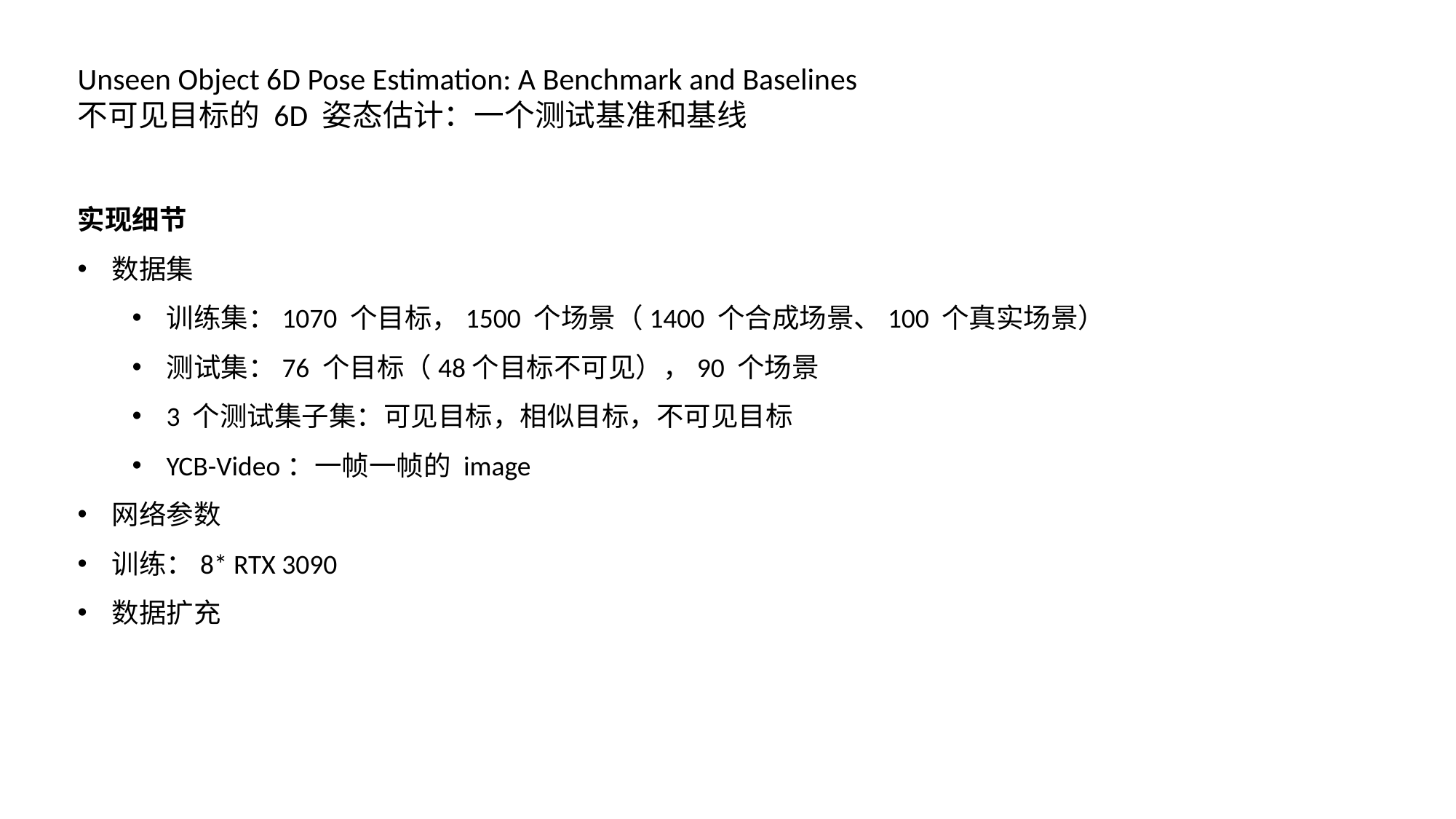

Unseen Object 6D Pose Estimation: A Benchmark and Baselines
不可见目标的 6D 姿态估计：一个测试基准和基线
实现细节
数据集
训练集：1070 个目标，1500 个场景（1400 个合成场景、100 个真实场景）
测试集：76 个目标（48个目标不可见），90 个场景
3 个测试集子集：可见目标，相似目标，不可见目标
YCB-Video：一帧一帧的 image
网络参数
训练：8* RTX 3090
数据扩充

10